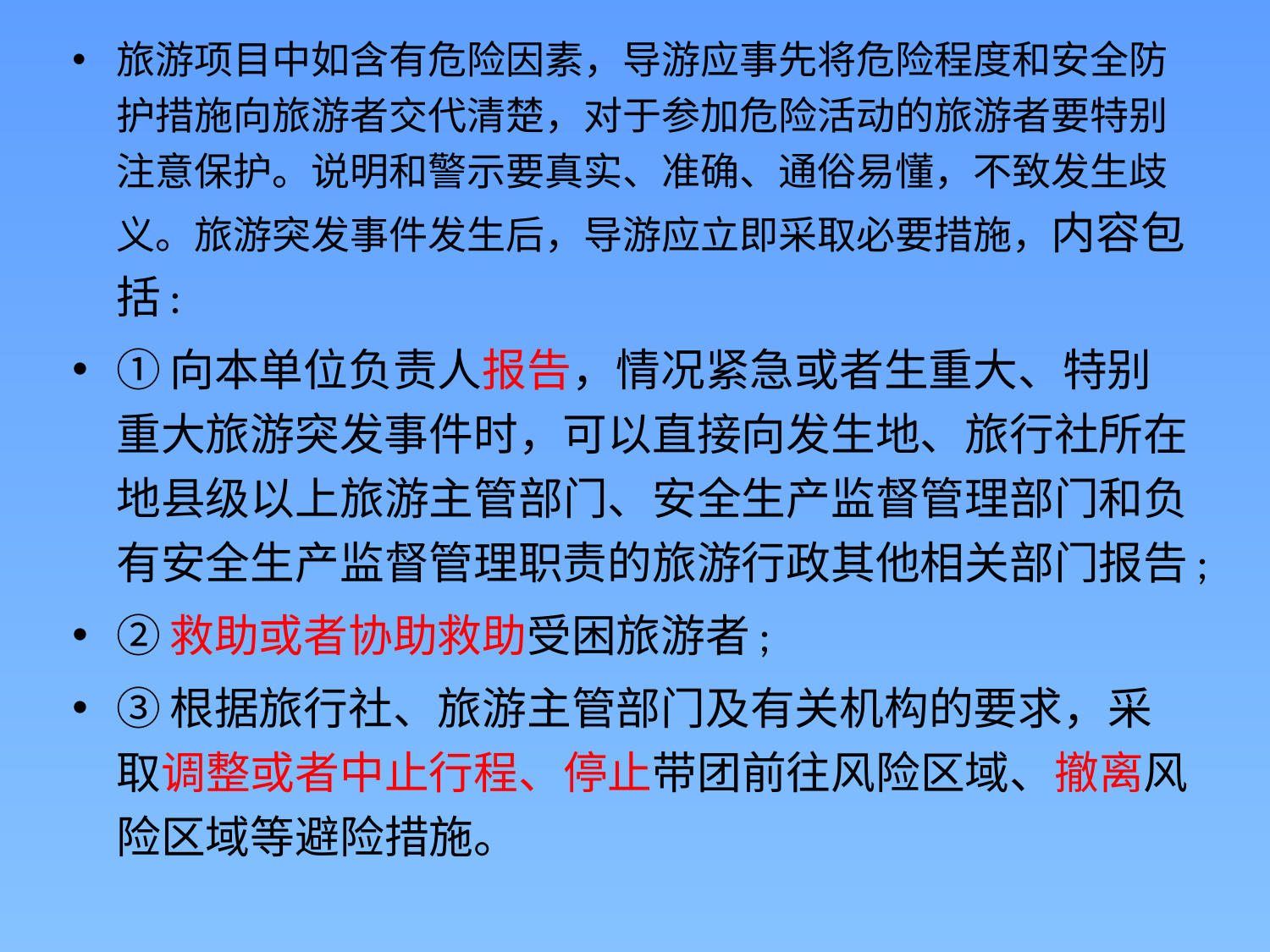

旅游项目中如含有危险因素，导游应事先将危险程度和安全防护措施向旅游者交代清楚，对于参加危险活动的旅游者要特别注意保护。说明和警示要真实、准确、通俗易懂，不致发生歧义。旅游突发事件发生后，导游应立即采取必要措施，内容包括:
①向本单位负责人报告，情况紧急或者生重大、特别重大旅游突发事件时，可以直接向发生地、旅行社所在地县级以上旅游主管部门、安全生产监督管理部门和负有安全生产监督管理职责的旅游行政其他相关部门报告;
②救助或者协助救助受困旅游者;
③根据旅行社、旅游主管部门及有关机构的要求，采取调整或者中止行程、停止带团前往风险区域、撤离风险区域等避险措施。